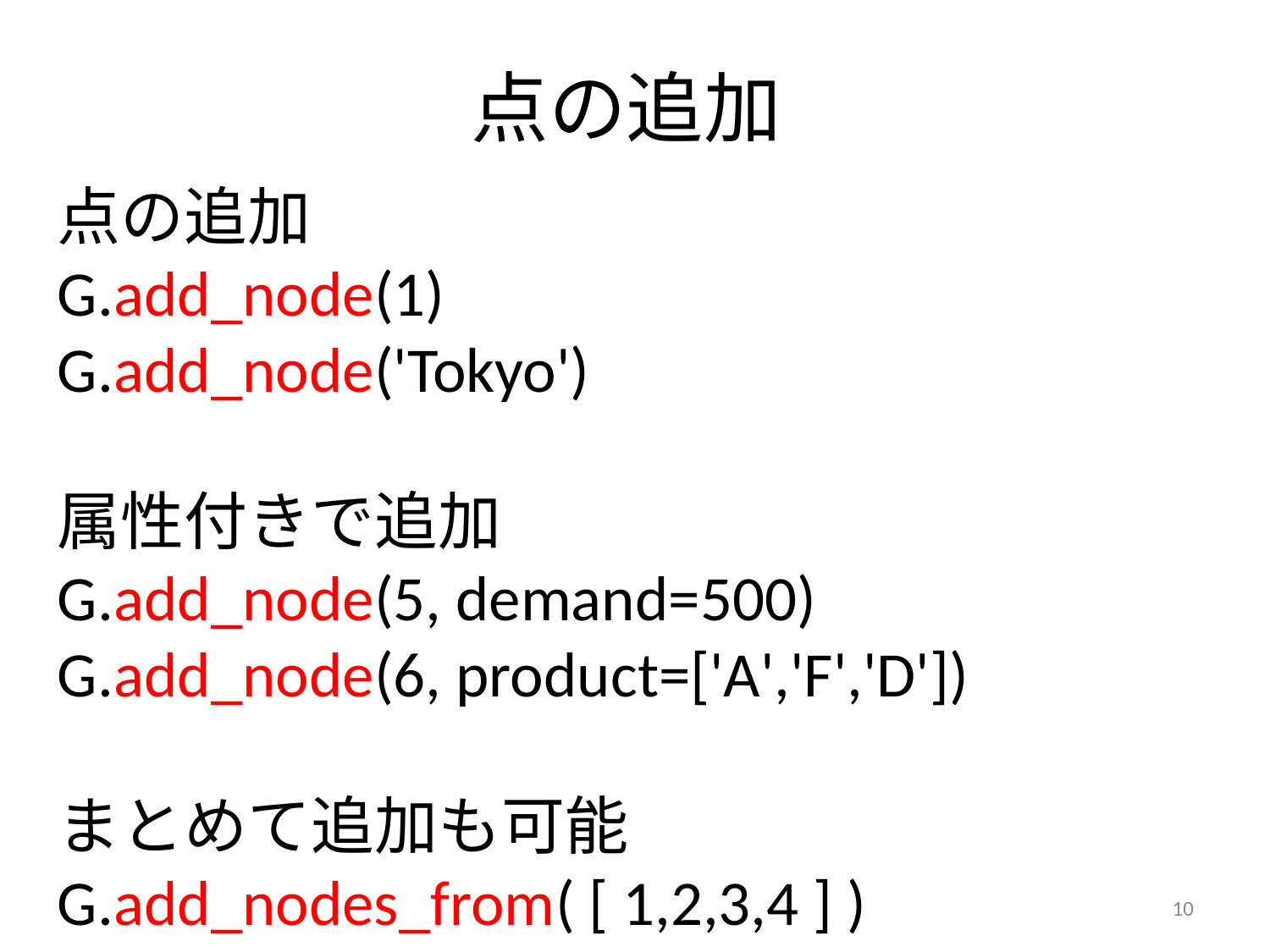

# 点の追加
点の追加
G.add_node(1)
G.add_node('Tokyo')

属性付きで追加
G.add_node(5, demand=500)
G.add_node(6, product=['A','F','D'])

まとめて追加も可能
G.add_nodes_from( [ 1,2,3,4 ] )
10